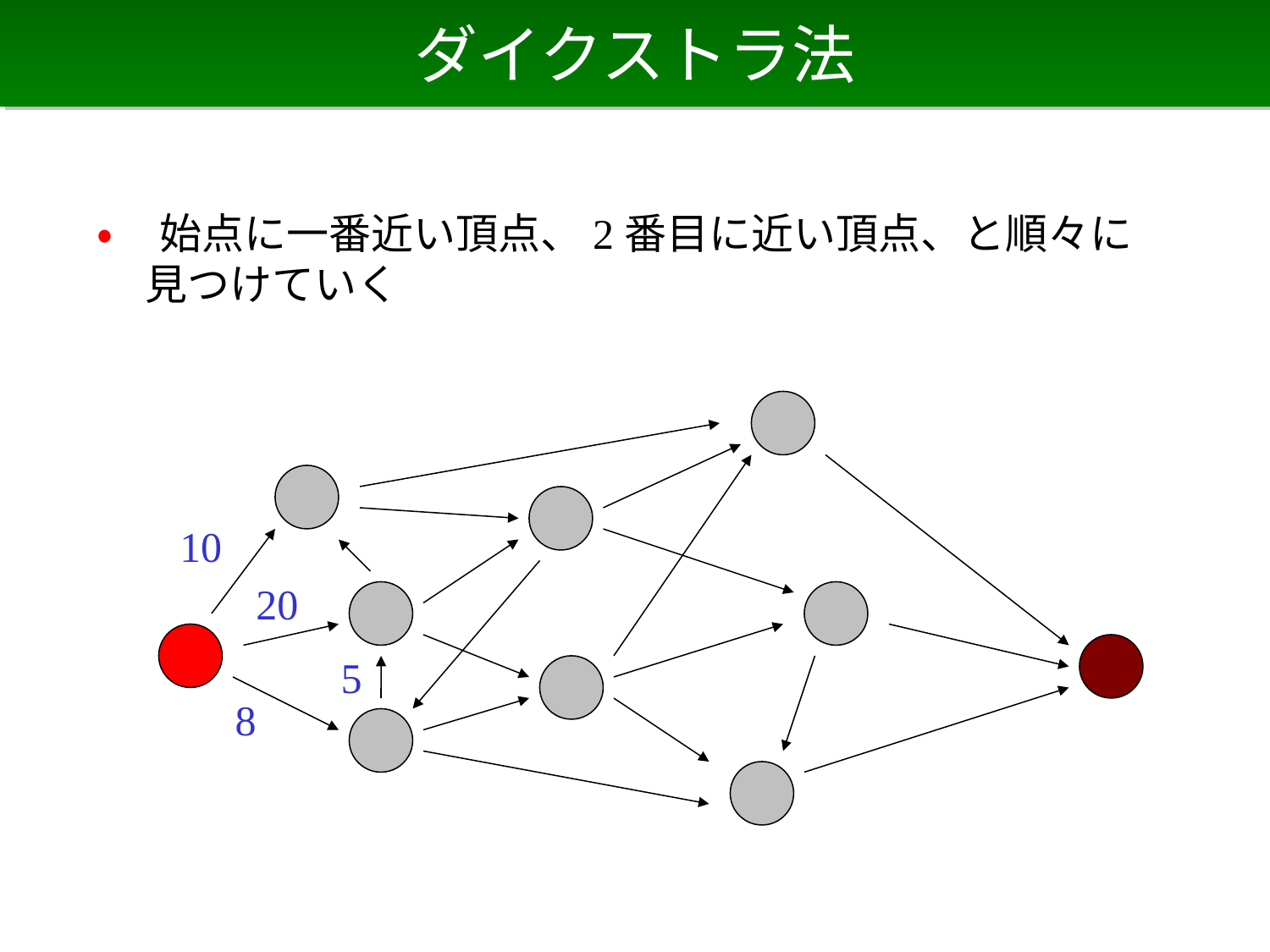

# ダイクストラ法
• 始点に一番近い頂点、2番目に近い頂点、と順々に見つけていく

10

20

5

8